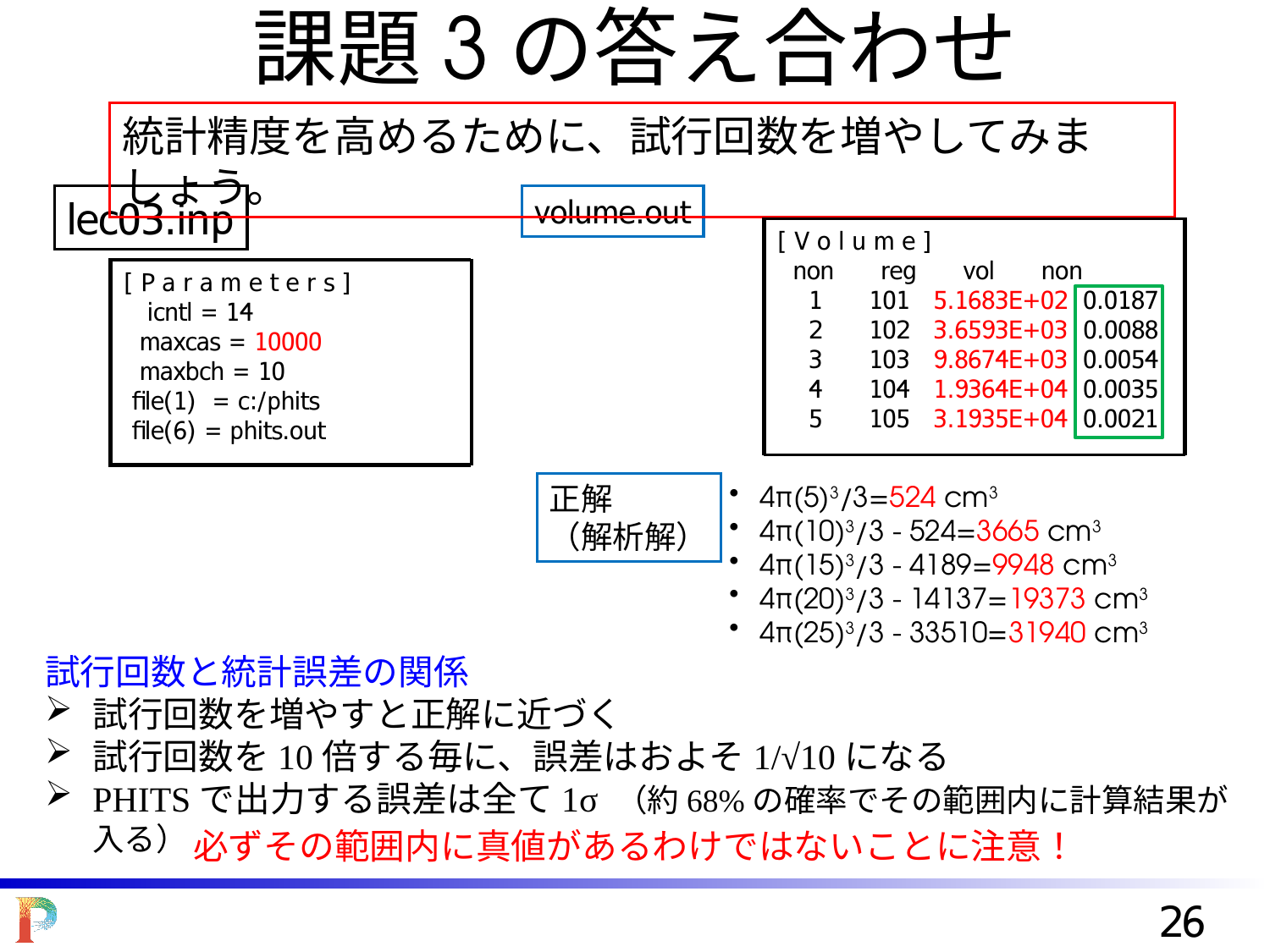

課題3の答え合わせ
統計精度を高めるために、試行回数を増やしてみましょう。
lec03.inp
volume.out
[ V o l u m e ]
  non      reg      vol      non
    1      101   4.1549E+02  0.2106
    2      102   3.3346E+03  0.0922
    3      103   9.9239E+03  0.0541
    4      104   1.8974E+04  0.0361
    5      105   3.0770E+04  0.0222
[ V o l u m e ]
  non      reg      vol      non
    1      101   5.4065E+02  0.0578
    2      102   3.7146E+03  0.0275
    3      103   9.8763E+03  0.0170
    4      104   1.9252E+04  0.0112
    5      105   3.1481E+04  0.0068
[ V o l u m e ]
  non      reg      vol      non
    1      101   5.1683E+02  0.0187
    2      102   3.6593E+03  0.0088
    3      103   9.8674E+03  0.0054
    4      104   1.9364E+04  0.0035
    5      105   3.1935E+04  0.0021
[ P a r a m e t e r s ]
   icntl = 14
  maxcas = 1000
  maxbch = 10
 file(1)  = c:/phits
 file(6) = phits.out

[ P a r a m e t e r s ]
   icntl = 14
  maxcas = 10000
  maxbch = 10
 file(1)  = c:/phits
 file(6) = phits.out

[ P a r a m e t e r s ]
   icntl = 14
  maxcas = 100
  maxbch = 10
 file(1)  = c:/phits
 file(6) = phits.out

正解
（解析解）
4π(5)3/3=524 cm3
4π(10)3/3 - 524=3665 cm3
4π(15)3/3 - 4189=9948 cm3
4π(20)3/3 - 14137=19373 cm3
4π(25)3/3 - 33510=31940 cm3
試行回数と統計誤差の関係
試行回数を増やすと正解に近づく
試行回数を10倍する毎に、誤差はおよそ1/√10になる
PHITSで出力する誤差は全て1σ （約68%の確率でその範囲内に計算結果が入る）
必ずその範囲内に真値があるわけではないことに注意！